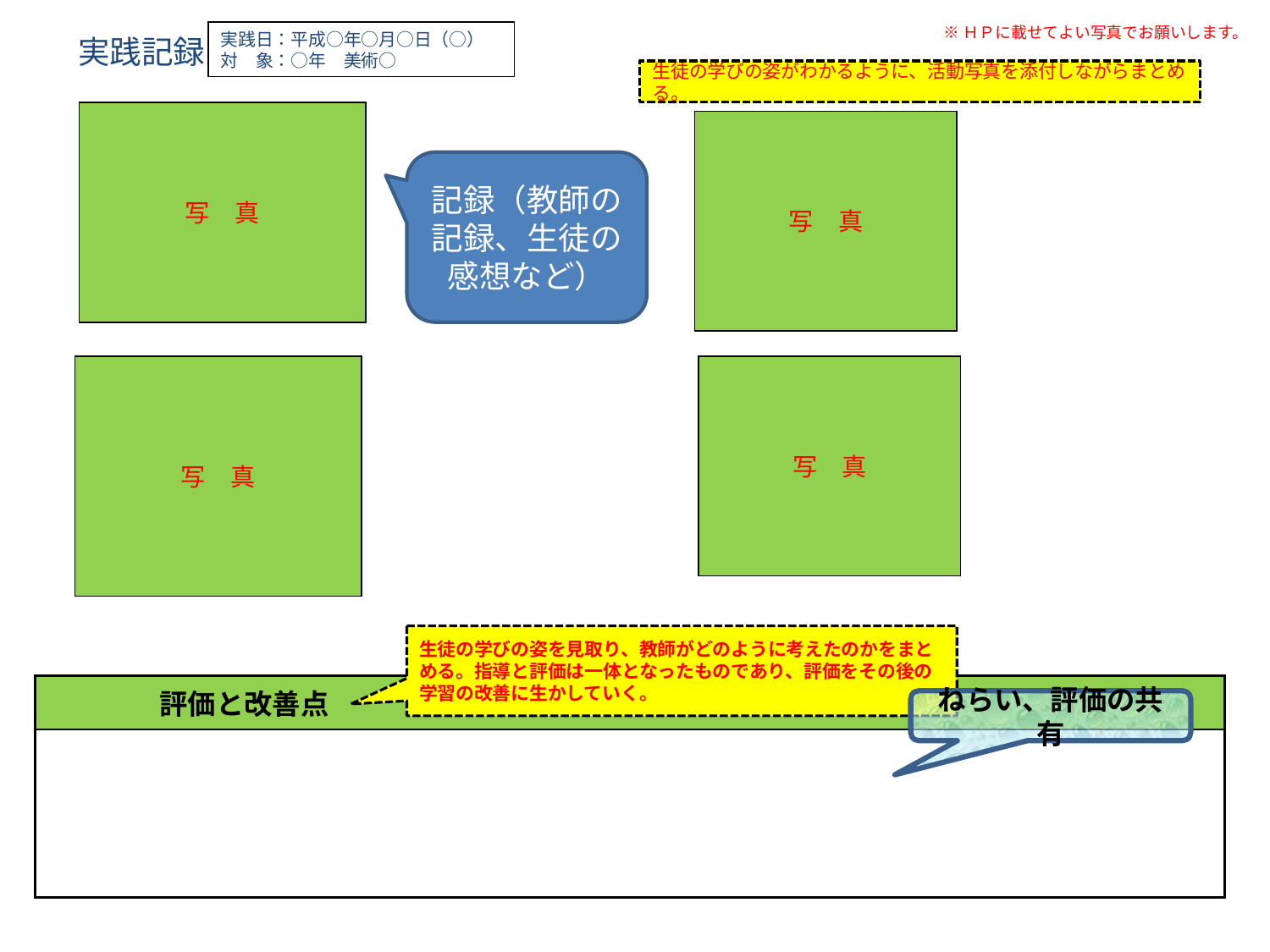

※ＨＰに載せてよい写真でお願いします。
実践日：平成○年○月○日（○）
対　象：○年　美術○
実践記録
生徒の学びの姿がわかるように、活動写真を添付しながらまとめる。
写　真
写　真
記録（教師の記録、生徒の感想など）
写　真
写　真
生徒の学びの姿を見取り、教師がどのように考えたのかをまとめる。指導と評価は一体となったものであり、評価をその後の学習の改善に生かしていく。
| 評価と改善点 |
| --- |
|  |
ねらい、評価の共有